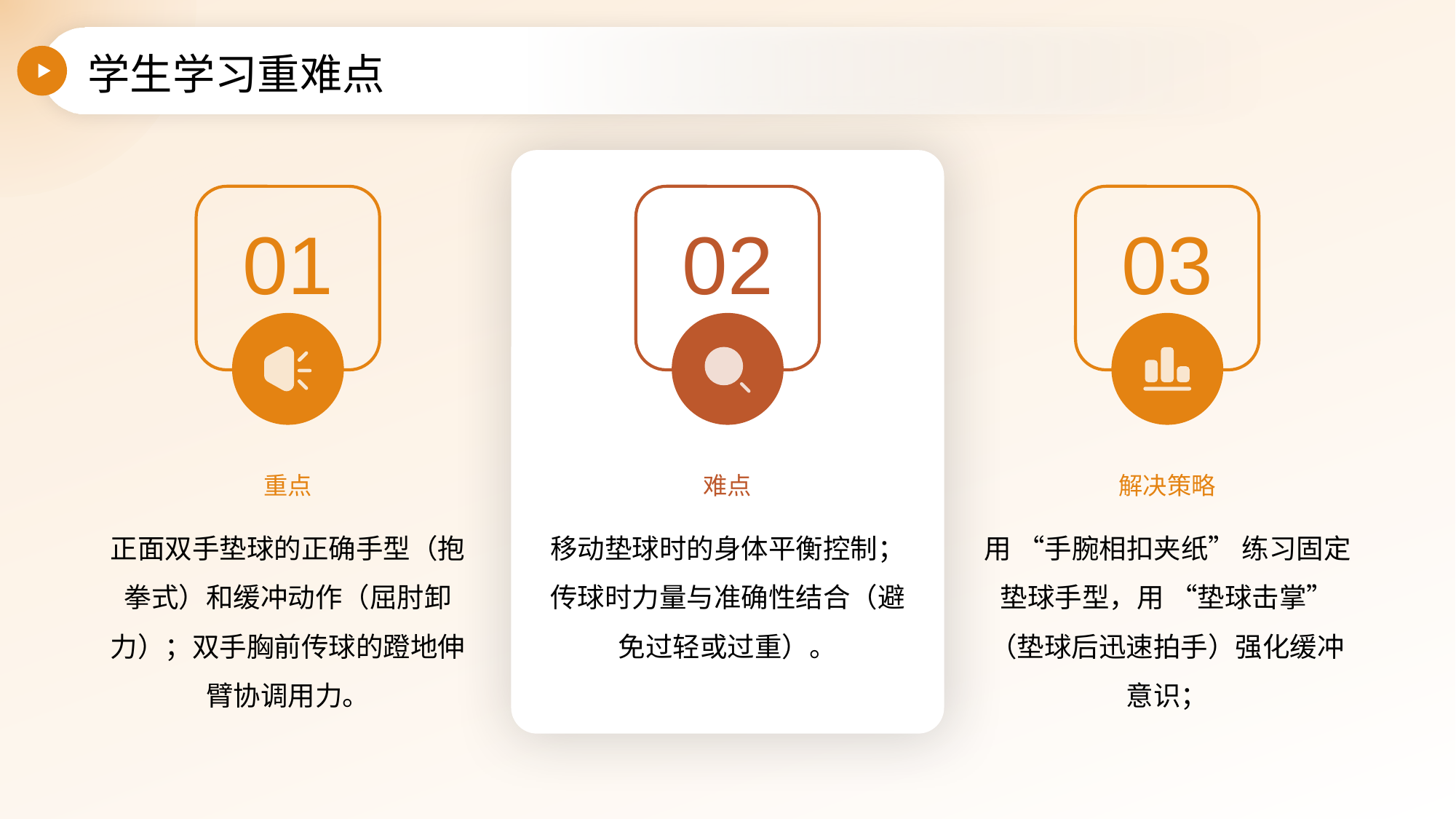

学生学习重难点

01
02
03

重点
难点
解决策略
正面双手垫球的正确手型（抱拳式）和缓冲动作（屈肘卸力）；双手胸前传球的蹬地伸臂协调用力。
移动垫球时的身体平衡控制；传球时力量与准确性结合（避免过轻或过重）。
用 “手腕相扣夹纸” 练习固定垫球手型，用 “垫球击掌”（垫球后迅速拍手）强化缓冲意识；